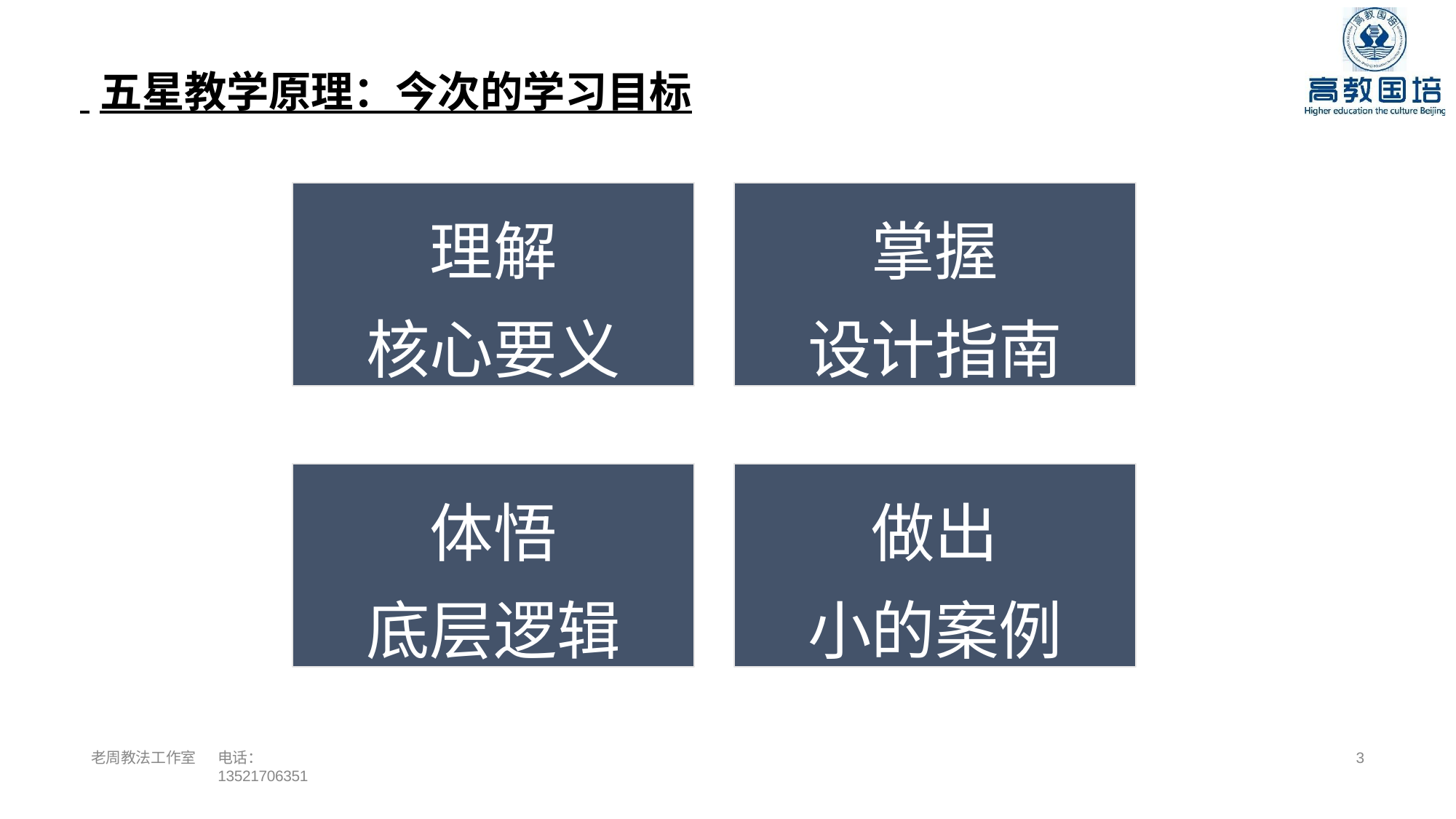

# 五星教学原理：今次的学习目标
理解 核心要义
掌握 设计指南
体悟 底层逻辑
做出 小的案例
老周教法工作室
电话：13521706351
3